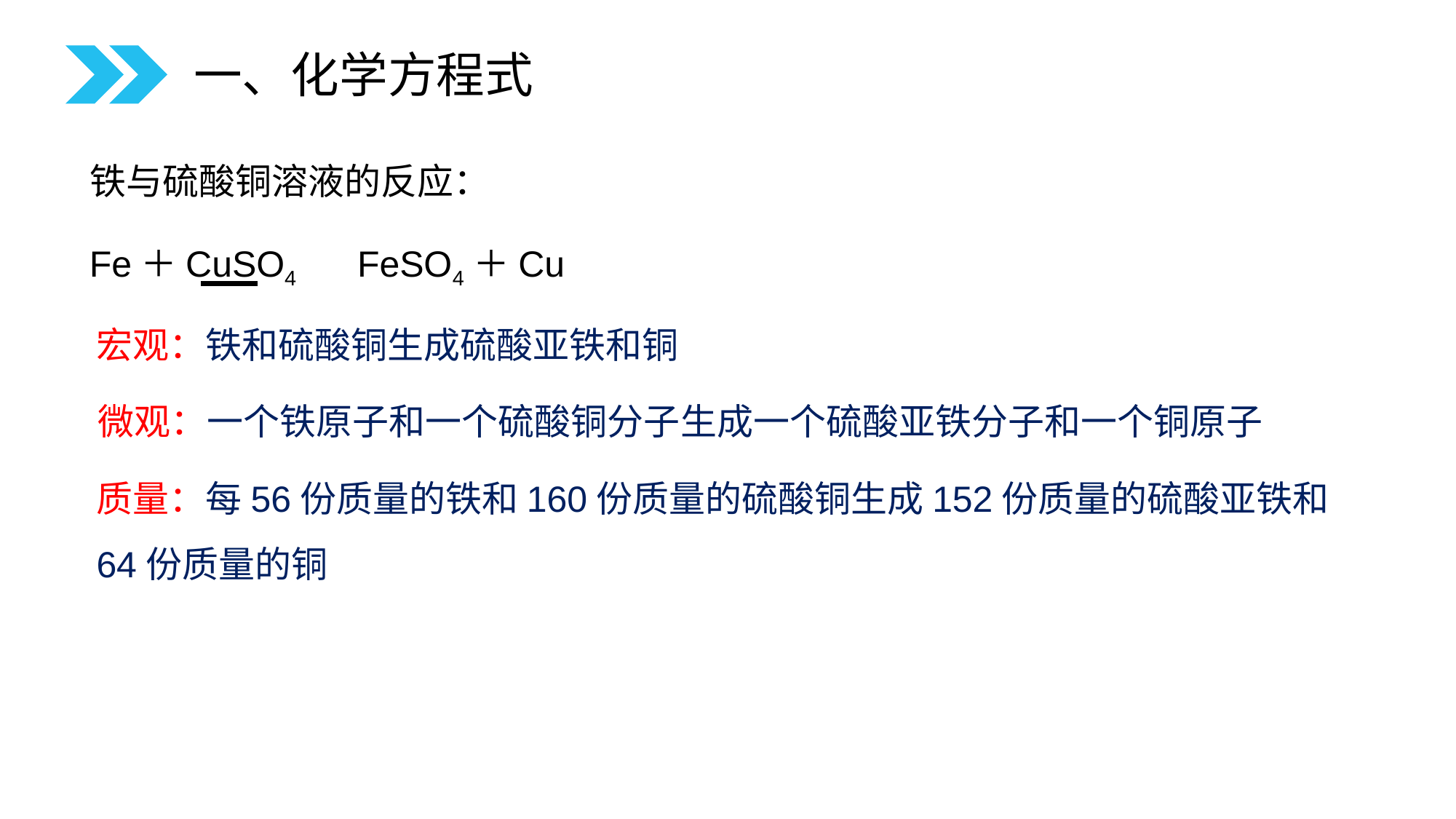

一、化学方程式
铁与硫酸铜溶液的反应：
Fe＋CuSO4      FeSO4＋Cu
宏观：铁和硫酸铜生成硫酸亚铁和铜
微观：一个铁原子和一个硫酸铜分子生成一个硫酸亚铁分子和一个铜原子
质量：每56份质量的铁和160份质量的硫酸铜生成152份质量的硫酸亚铁和64份质量的铜